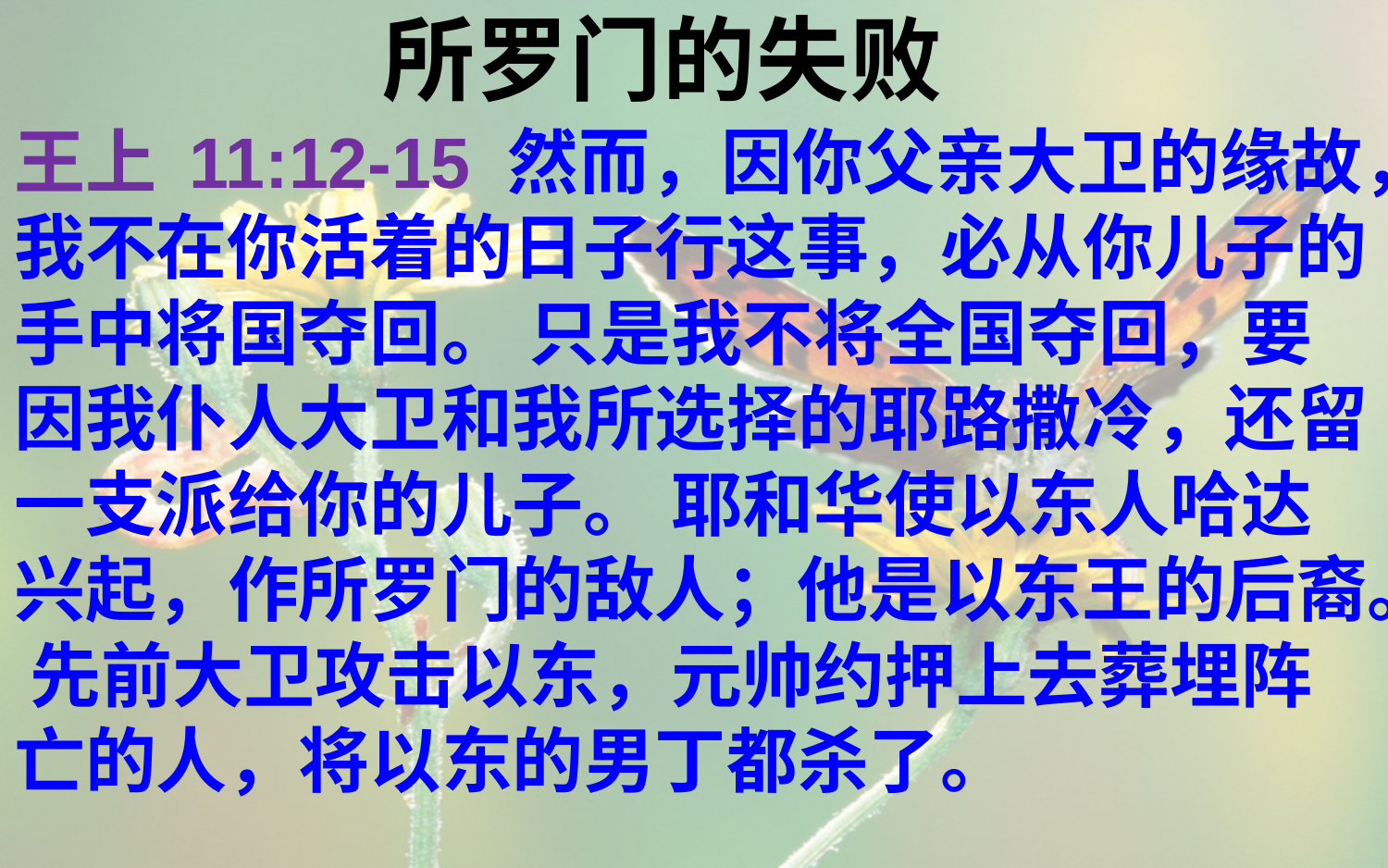

所罗门的失败
王上 11:12-15 然而，因你父亲大卫的缘故，我不在你活着的日子行这事，必从你儿子的手中将国夺回。 只是我不将全国夺回，要因我仆人大卫和我所选择的耶路撒冷，还留一支派给你的儿子。 耶和华使以东人哈达兴起，作所罗门的敌人；他是以东王的后裔。 先前大卫攻击以东，元帅约押上去葬埋阵亡的人，将以东的男丁都杀了。